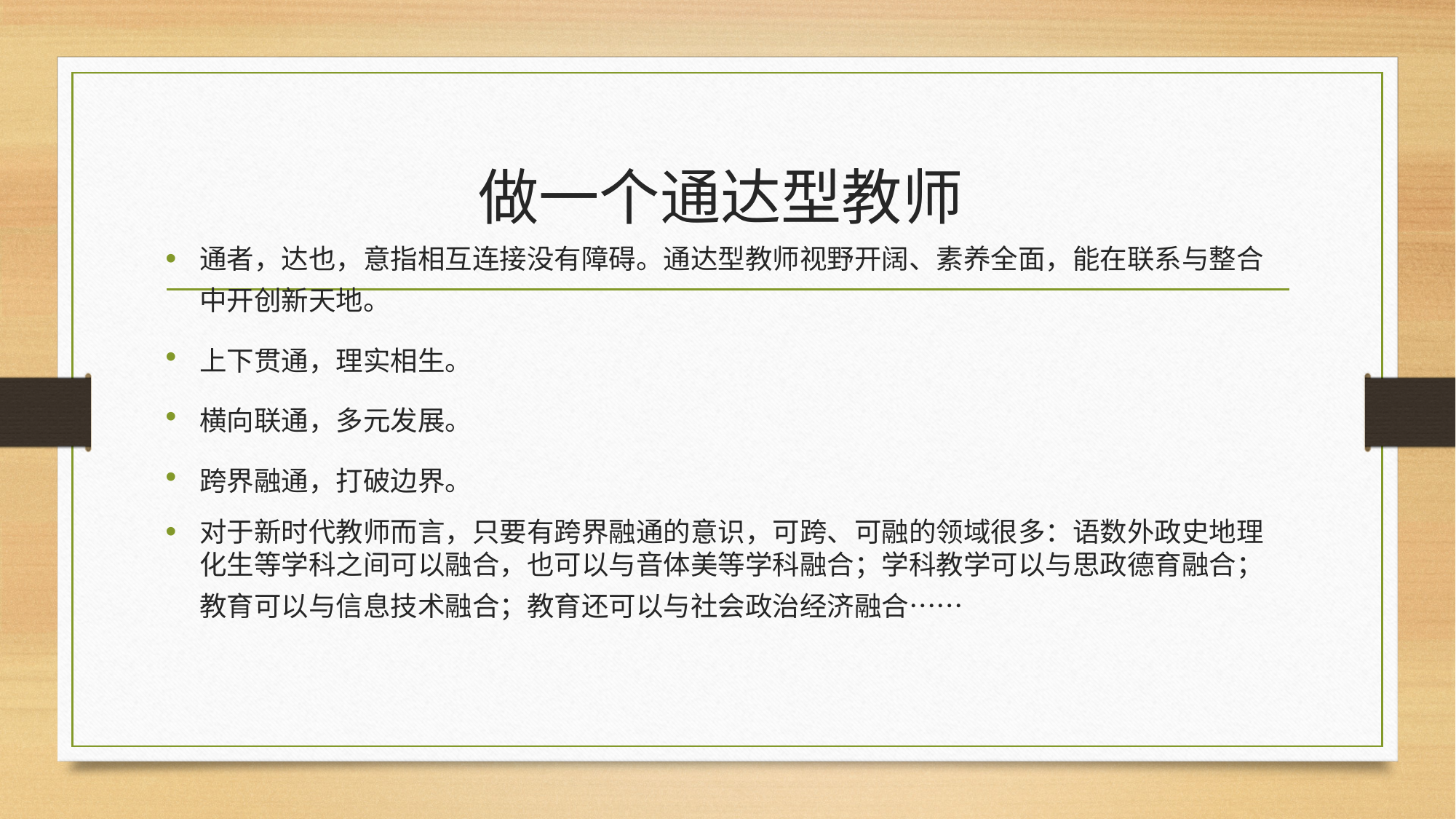

# 做一个通达型教师
通者，达也，意指相互连接没有障碍。通达型教师视野开阔、素养全面，能在联系与整合中开创新天地。
上下贯通，理实相生。
横向联通，多元发展。
跨界融通，打破边界。
对于新时代教师而言，只要有跨界融通的意识，可跨、可融的领域很多：语数外政史地理化生等学科之间可以融合，也可以与音体美等学科融合；学科教学可以与思政德育融合；教育可以与信息技术融合；教育还可以与社会政治经济融合……